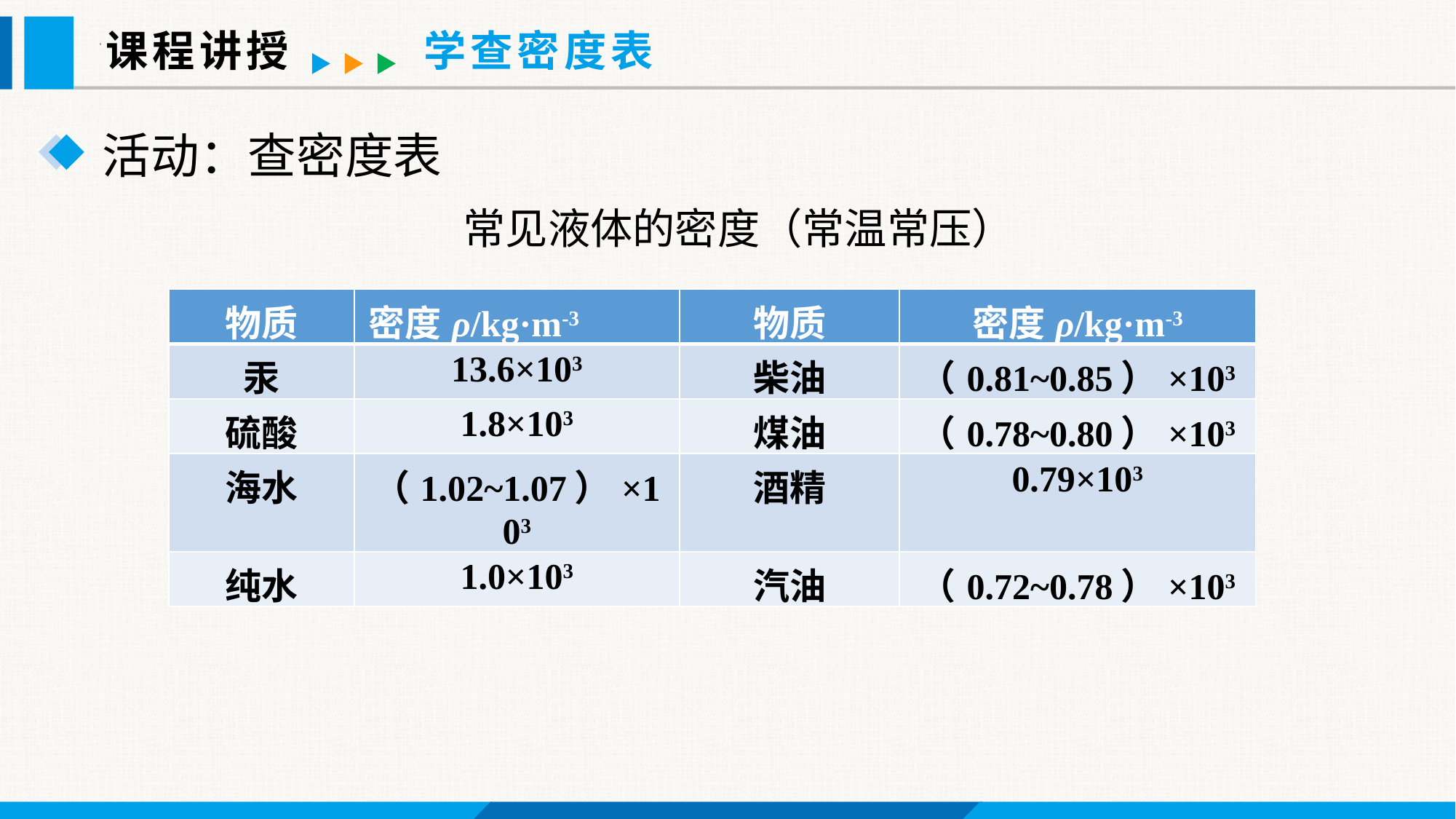

课程讲授
学查密度表

活动：查密度表

常见液体的密度（常温常压）
| 物质 | 密度ρ/kg·m-3 | 物质 | 密度ρ/kg·m-3 |
| --- | --- | --- | --- |
| 汞 | 13.6×103 | 柴油 | （0.81~0.85）×103 |
| 硫酸 | 1.8×103 | 煤油 | （0.78~0.80）×103 |
| 海水 | （1.02~1.07）×103 | 酒精 | 0.79×103 |
| 纯水 | 1.0×103 | 汽油 | （0.72~0.78）×103 |